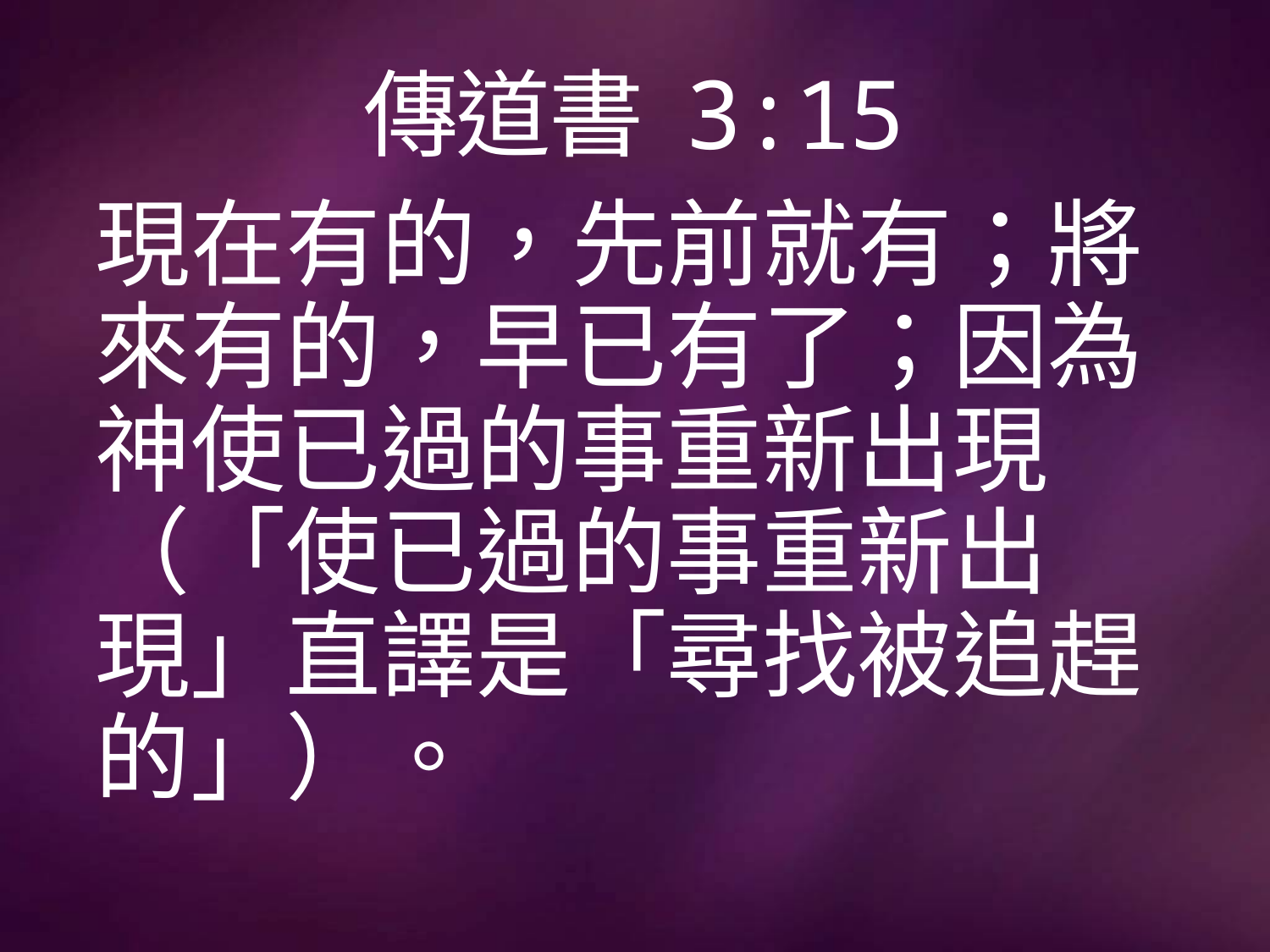

# 傳道書 3:15
現在有的，先前就有；將來有的，早已有了；因為 神使已過的事重新出現（「使已過的事重新出現」直譯是「尋找被追趕的」）。